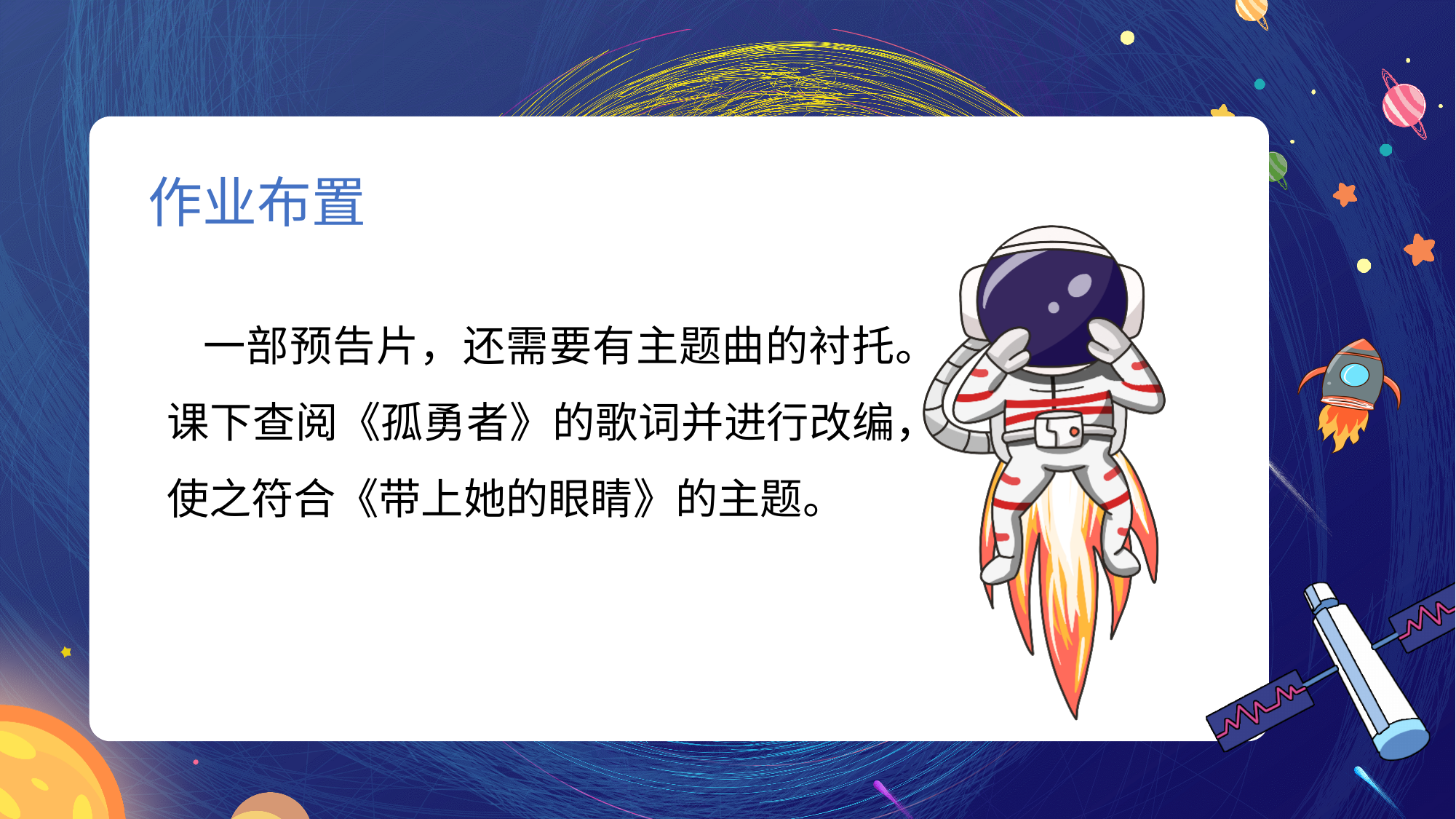

作业布置
一部预告片，还需要有主题曲的衬托。课下查阅《孤勇者》的歌词并进行改编，使之符合《带上她的眼睛》的主题。